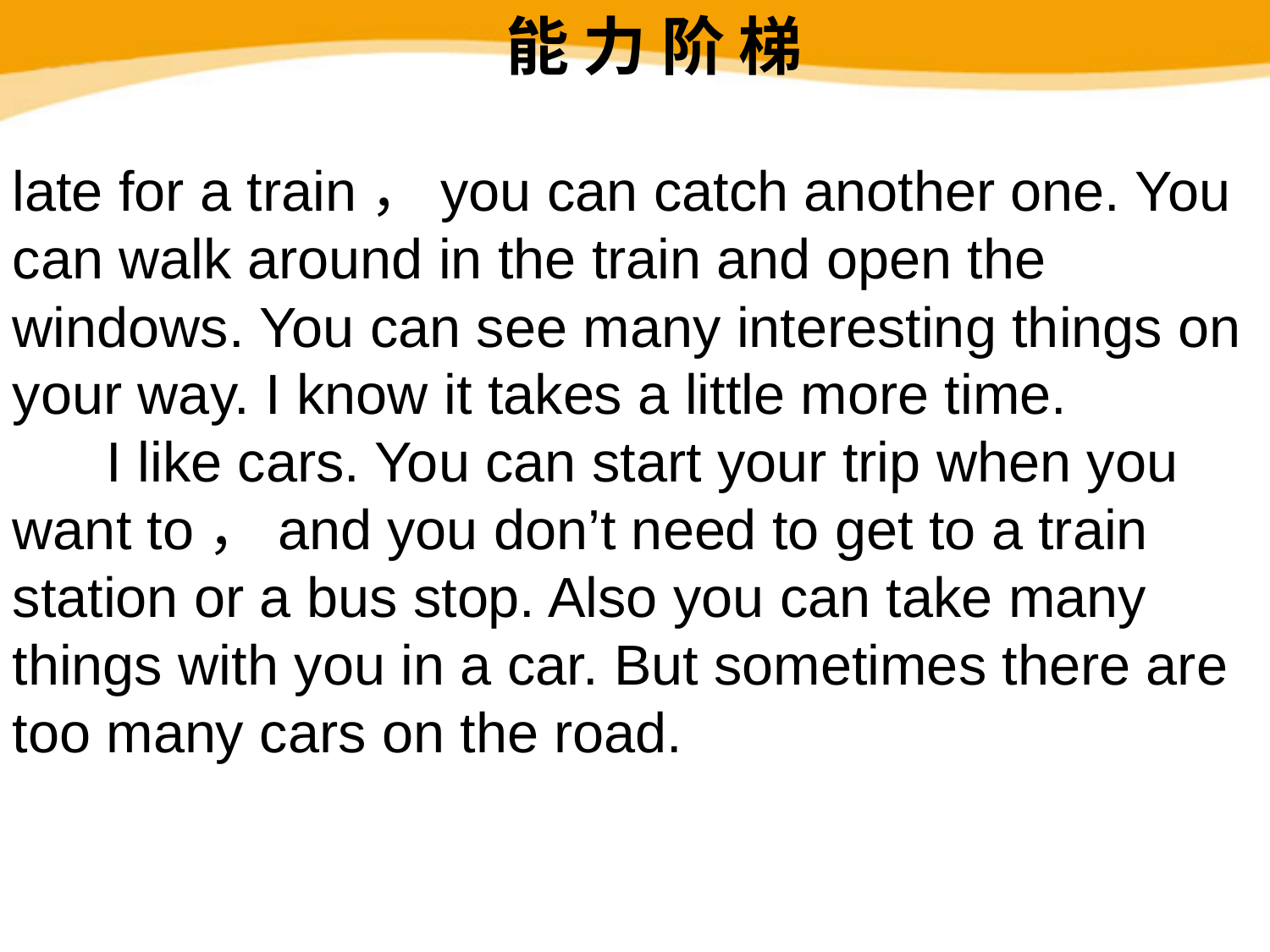

能 力 阶 梯
late for a train，you can catch another one. You can walk around in the train and open the windows. You can see many interesting things on your way. I know it takes a little more time.
      I like cars. You can start your trip when you want to，and you don’t need to get to a train station or a bus stop. Also you can take many things with you in a car. But sometimes there are too many cars on the road.